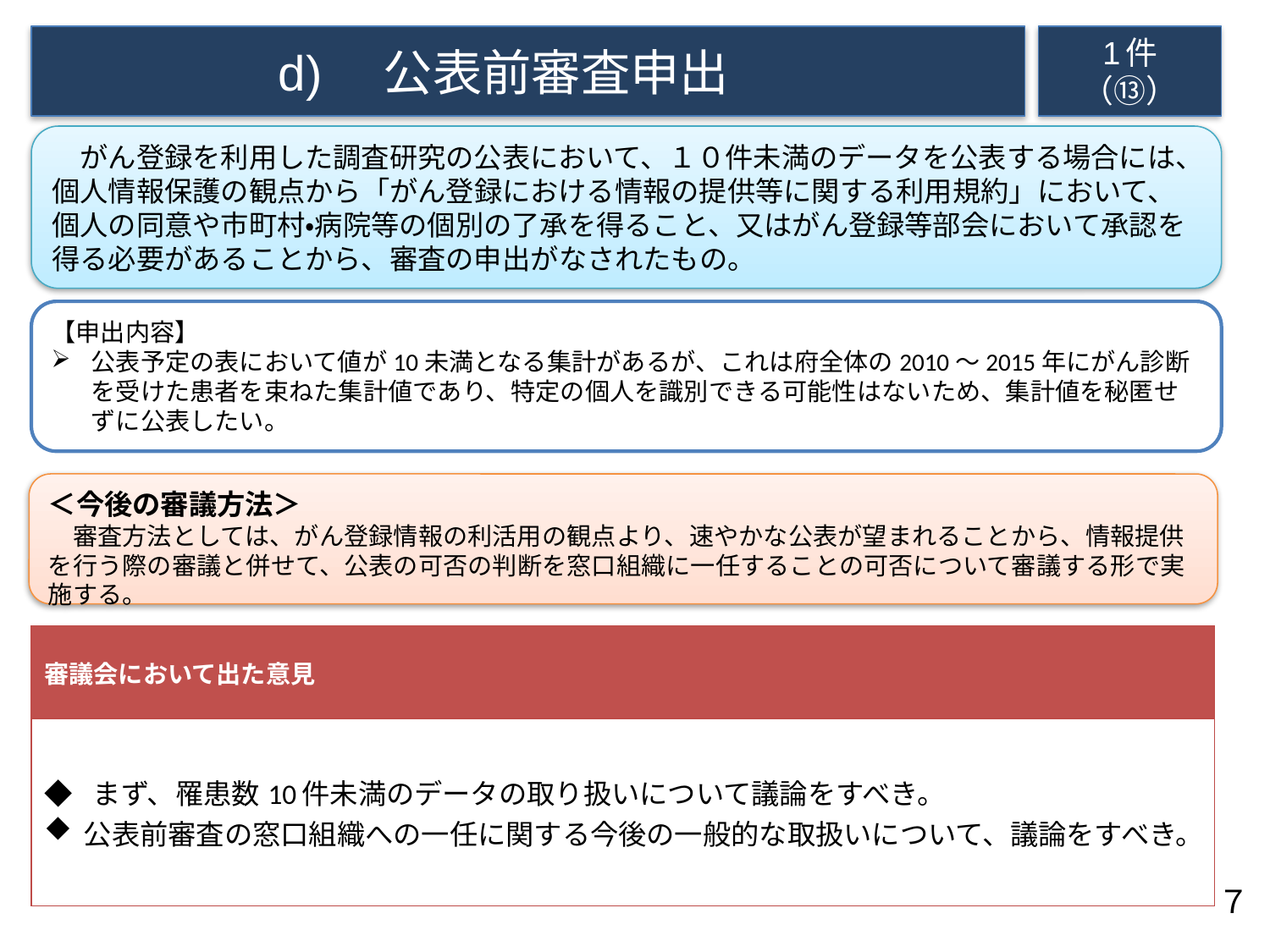

# d)　公表前審査申出
1件
（⑬）
　がん登録を利用した調査研究の公表において、１０件未満のデータを公表する場合には、個人情報保護の観点から「がん登録における情報の提供等に関する利用規約」において、個人の同意や市町村・病院等の個別の了承を得ること、又はがん登録等部会において承認を得る必要があることから、審査の申出がなされたもの。
【申出内容】
公表予定の表において値が10未満となる集計があるが、これは府全体の2010～2015年にがん診断を受けた患者を束ねた集計値であり、特定の個人を識別できる可能性はないため、集計値を秘匿せずに公表したい。
＜今後の審議方法＞
　審査方法としては、がん登録情報の利活用の観点より、速やかな公表が望まれることから、情報提供を行う際の審議と併せて、公表の可否の判断を窓口組織に一任することの可否について審議する形で実施する。

| 審議会において出た意見 |
| --- |
| ◆ まず、罹患数10件未満のデータの取り扱いについて議論をすべき。 公表前審査の窓口組織への一任に関する今後の一般的な取扱いについて、議論をすべき。 |
７